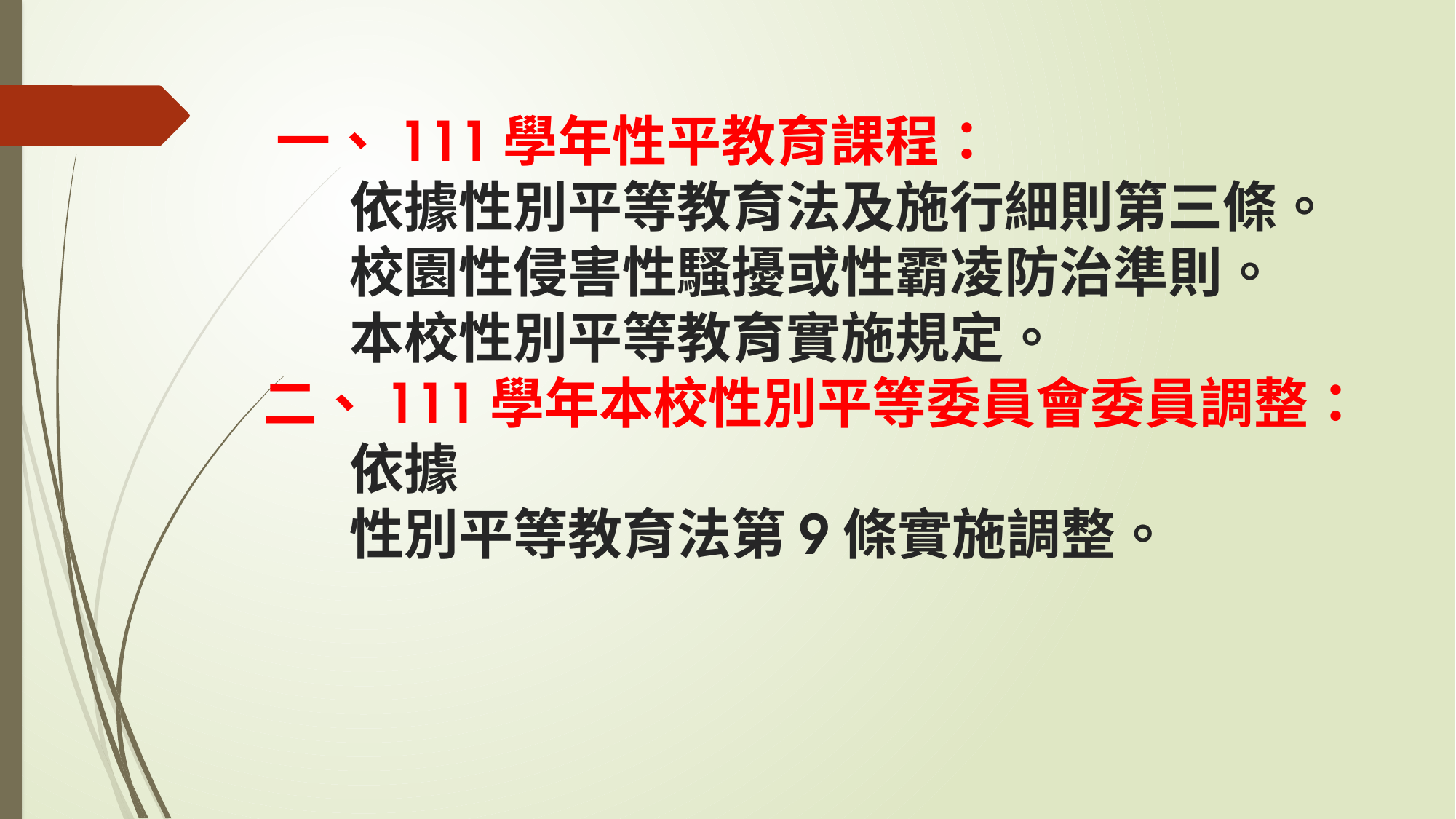

# 一、111學年性平教育課程： 依據性別平等教育法及施行細則第三條。 校園性侵害性騷擾或性霸凌防治準則。 本校性別平等教育實施規定。 二、111學年本校性別平等委員會委員調整： 依據 性別平等教育法第9條實施調整。